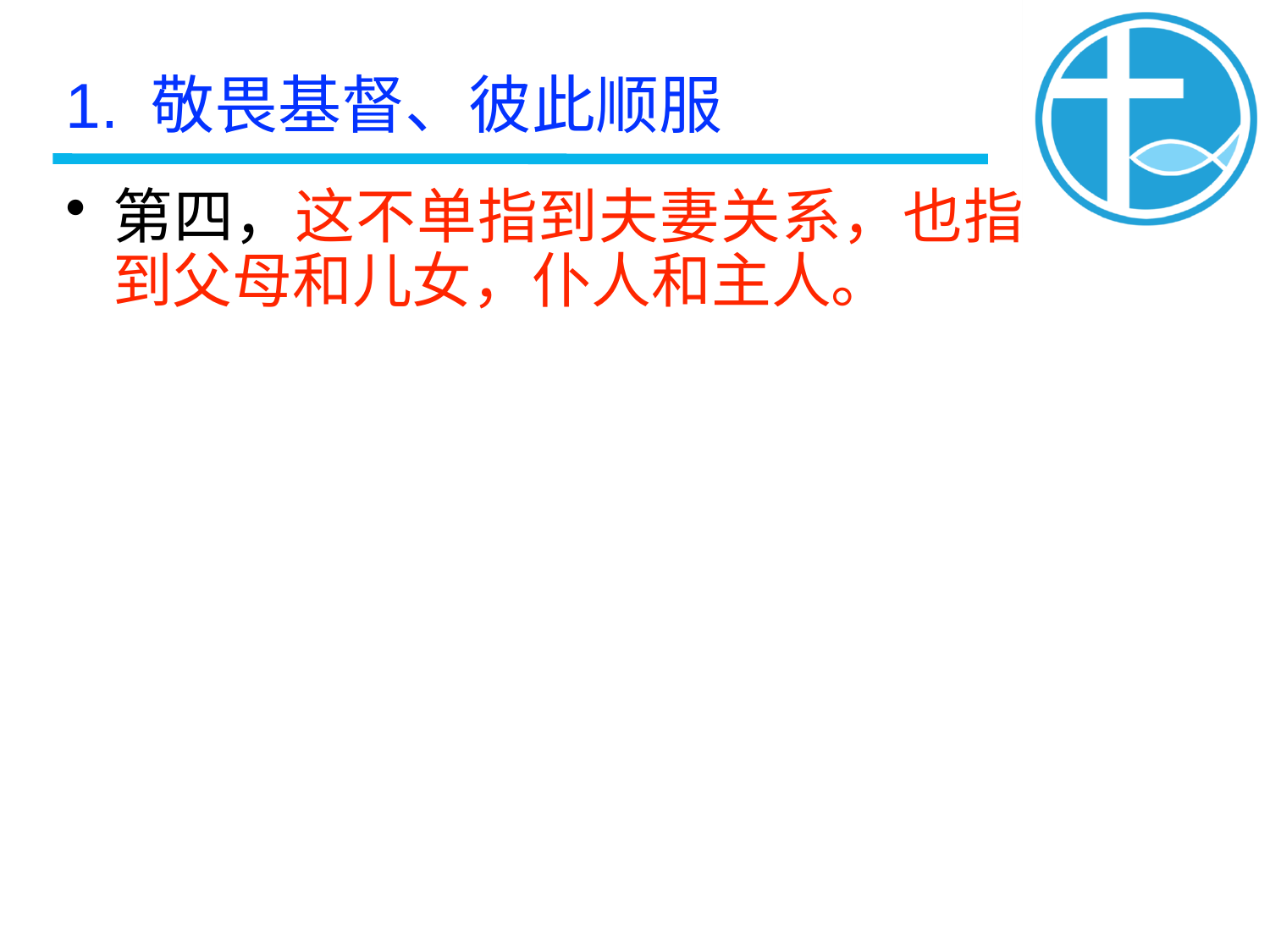

1. 敬畏基督、彼此顺服
第四，这不单指到夫妻关系，也指到父母和儿女，仆人和主人。